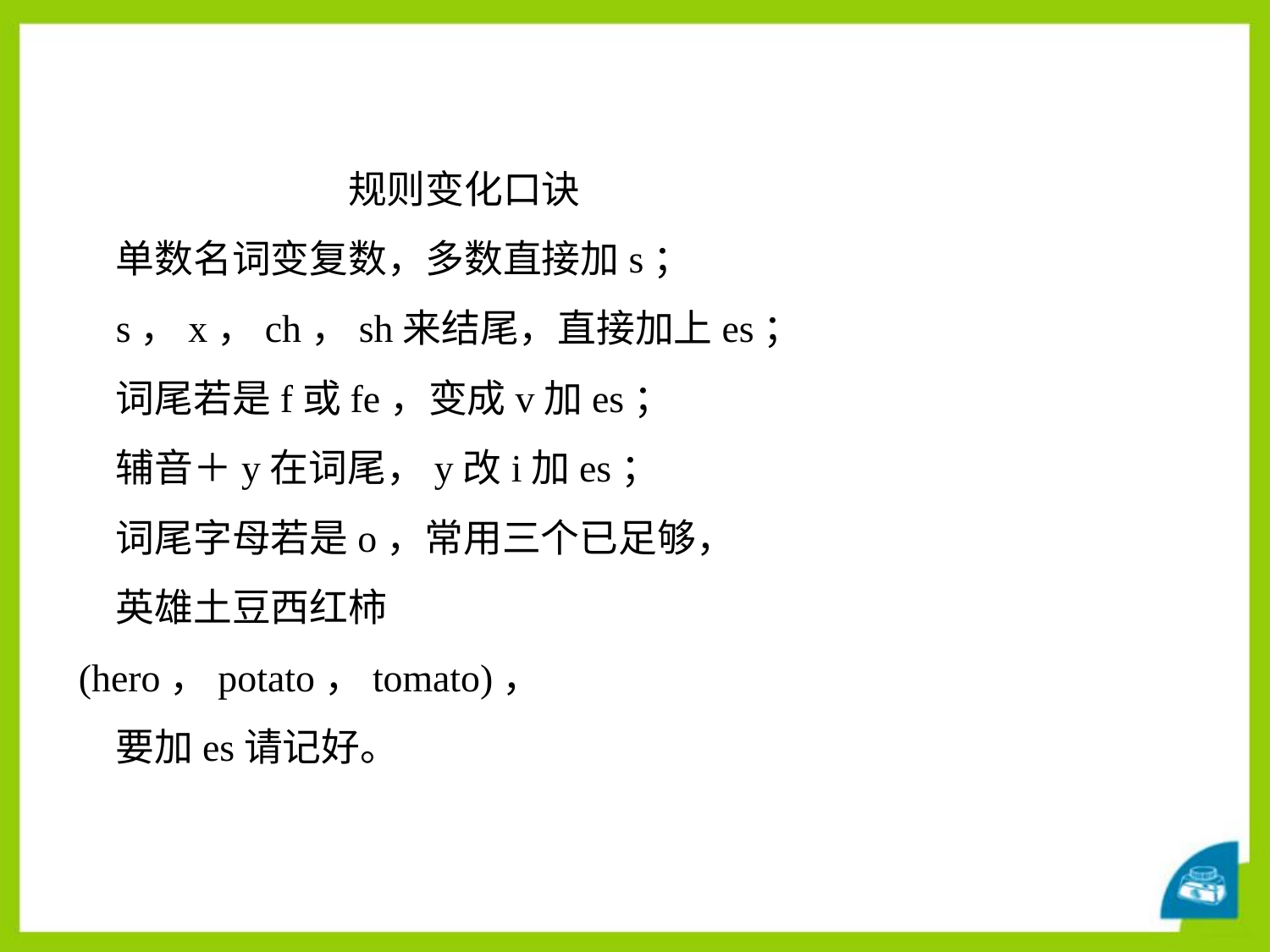

规则变化口诀
单数名词变复数，多数直接加­s；
s，x，ch，sh来结尾，直接加上­es；
词尾若是f或fe，变成v加­es；
辅音＋y在词尾，y改i加­es；
词尾字母若是o，常用三个已足够，
英雄土豆西红柿(hero，potato，tomato)，
要加­es请记好。